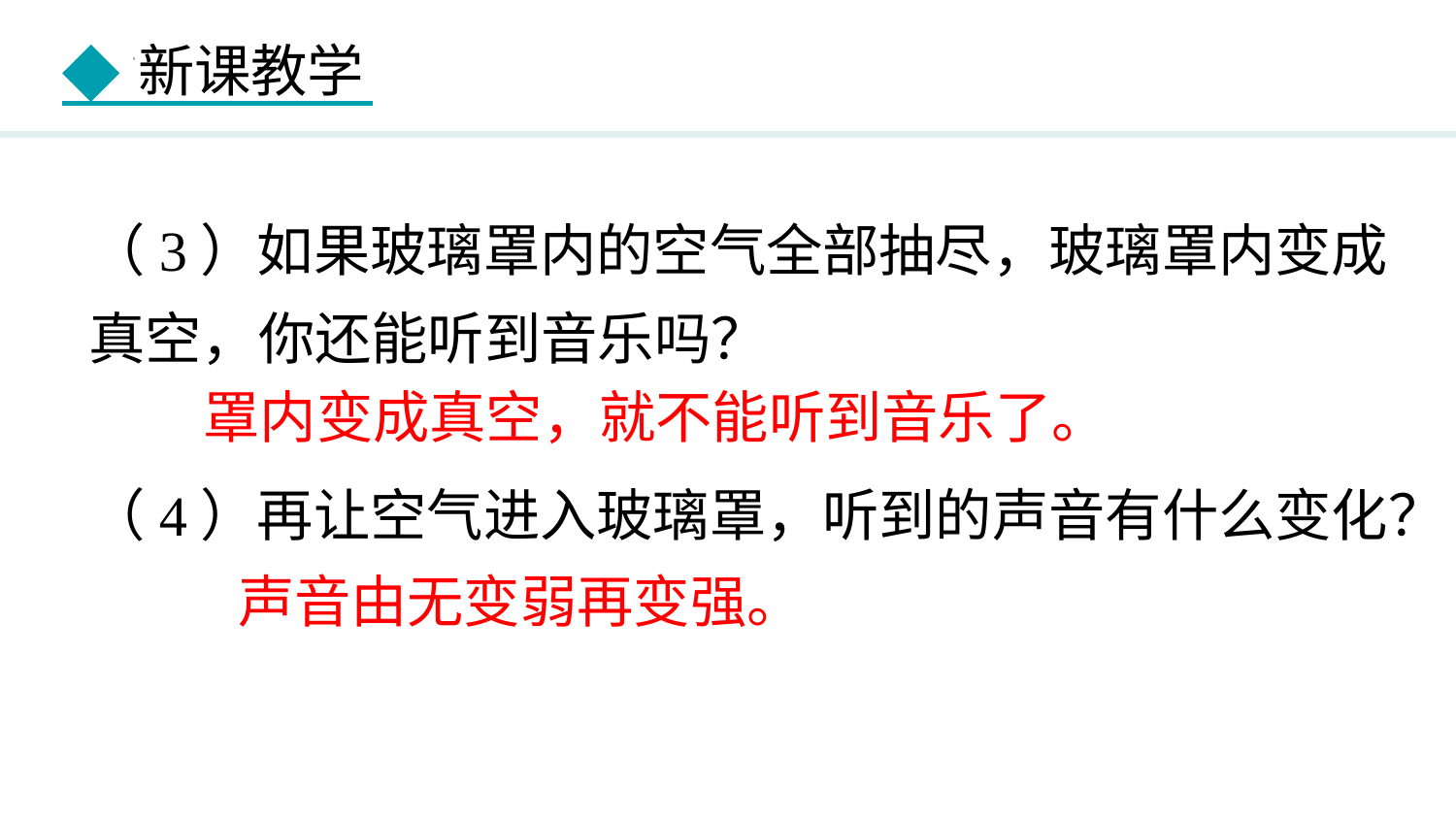

（3）如果玻璃罩内的空气全部抽尽，玻璃罩内变成
真空，你还能听到音乐吗？

（4）再让空气进入玻璃罩，听到的声音有什么变化？
罩内变成真空，就不能听到音乐了。
声音由无变弱再变强。